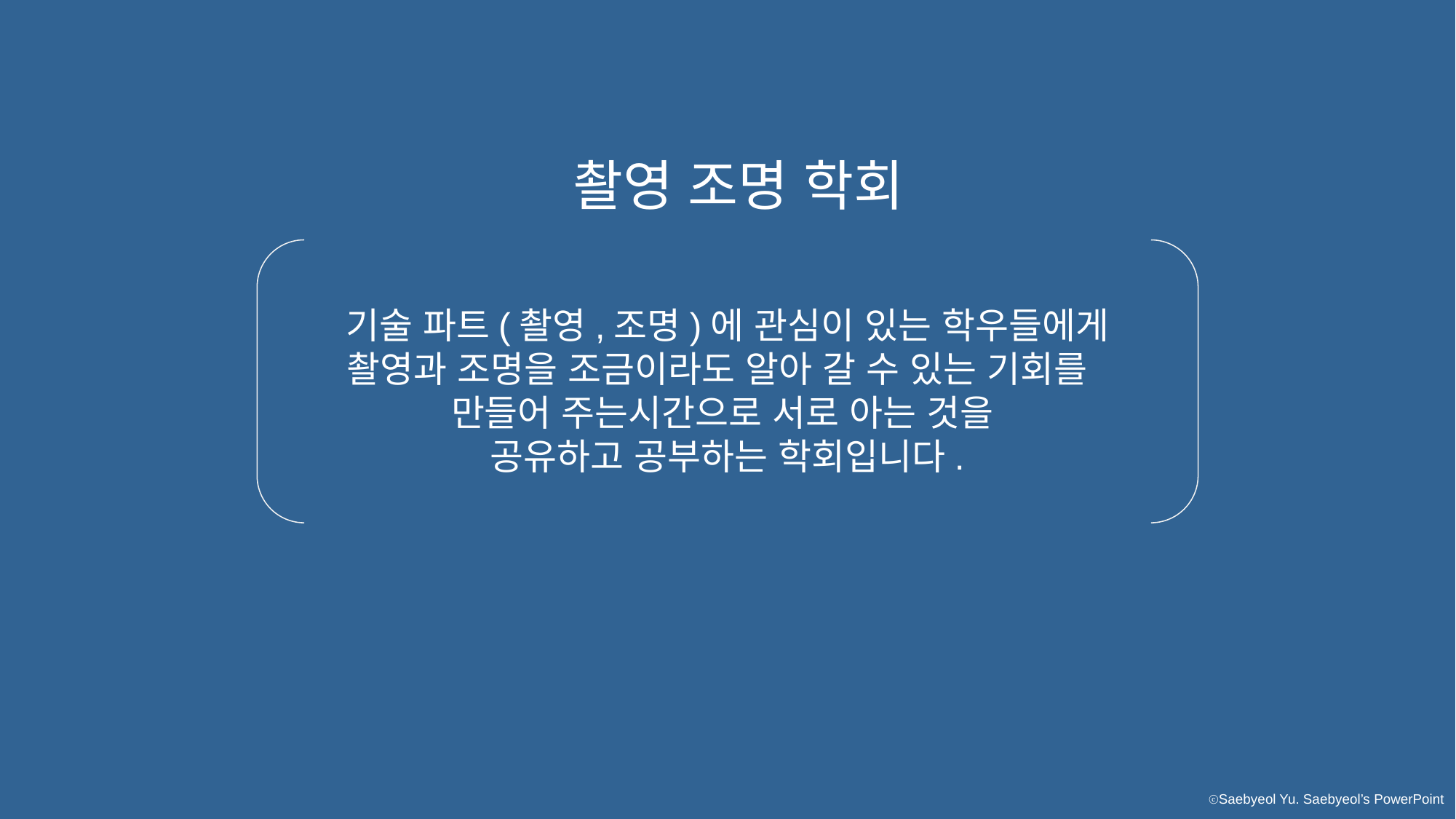

촬영 조명 학회

기술 파트(촬영,조명)에 관심이 있는 학우들에게 촬영과 조명을 조금이라도 알아 갈 수 있는 기회를
만들어 주는시간으로 서로 아는 것을
공유하고 공부하는 학회입니다.